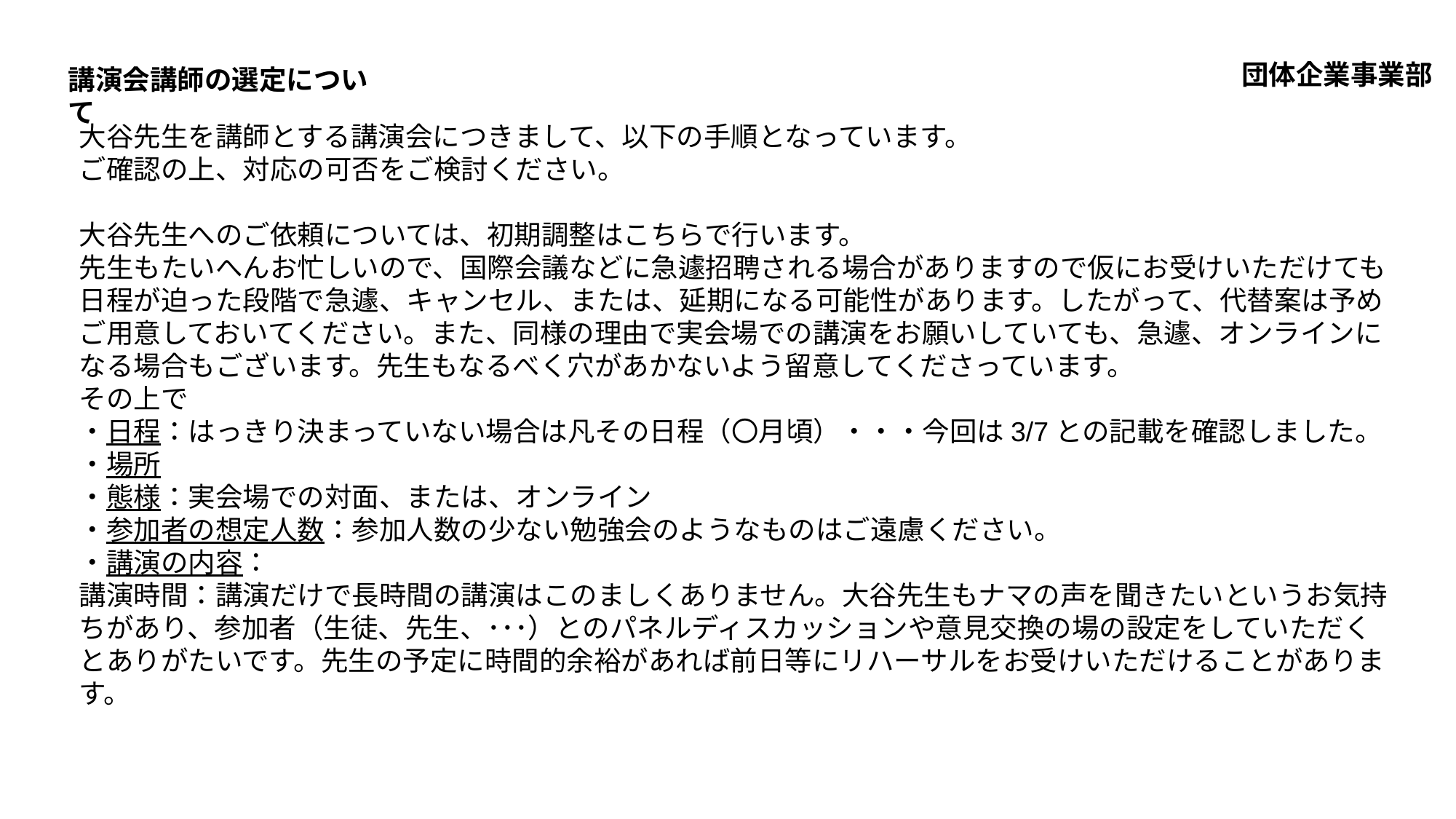

団体企業事業部
講演会講師の選定について
大谷先生を講師とする講演会につきまして、以下の手順となっています。
ご確認の上、対応の可否をご検討ください。

大谷先生へのご依頼については、初期調整はこちらで行います。
先生もたいへんお忙しいので、国際会議などに急遽招聘される場合がありますので仮にお受けいただけても日程が迫った段階で急遽、キャンセル、または、延期になる可能性があります。したがって、代替案は予めご用意しておいてください。また、同様の理由で実会場での講演をお願いしていても、急遽、オンラインになる場合もございます。先生もなるべく穴があかないよう留意してくださっています。
その上で
・日程：はっきり決まっていない場合は凡その日程（〇月頃）・・・今回は3/7との記載を確認しました。
・場所
・態様：実会場での対面、または、オンライン
・参加者の想定人数：参加人数の少ない勉強会のようなものはご遠慮ください。
・講演の内容：
講演時間：講演だけで長時間の講演はこのましくありません。大谷先生もナマの声を聞きたいというお気持ちがあり、参加者（生徒、先生、･･･）とのパネルディスカッションや意見交換の場の設定をしていただくとありがたいです。先生の予定に時間的余裕があれば前日等にリハーサルをお受けいただけることがあります。